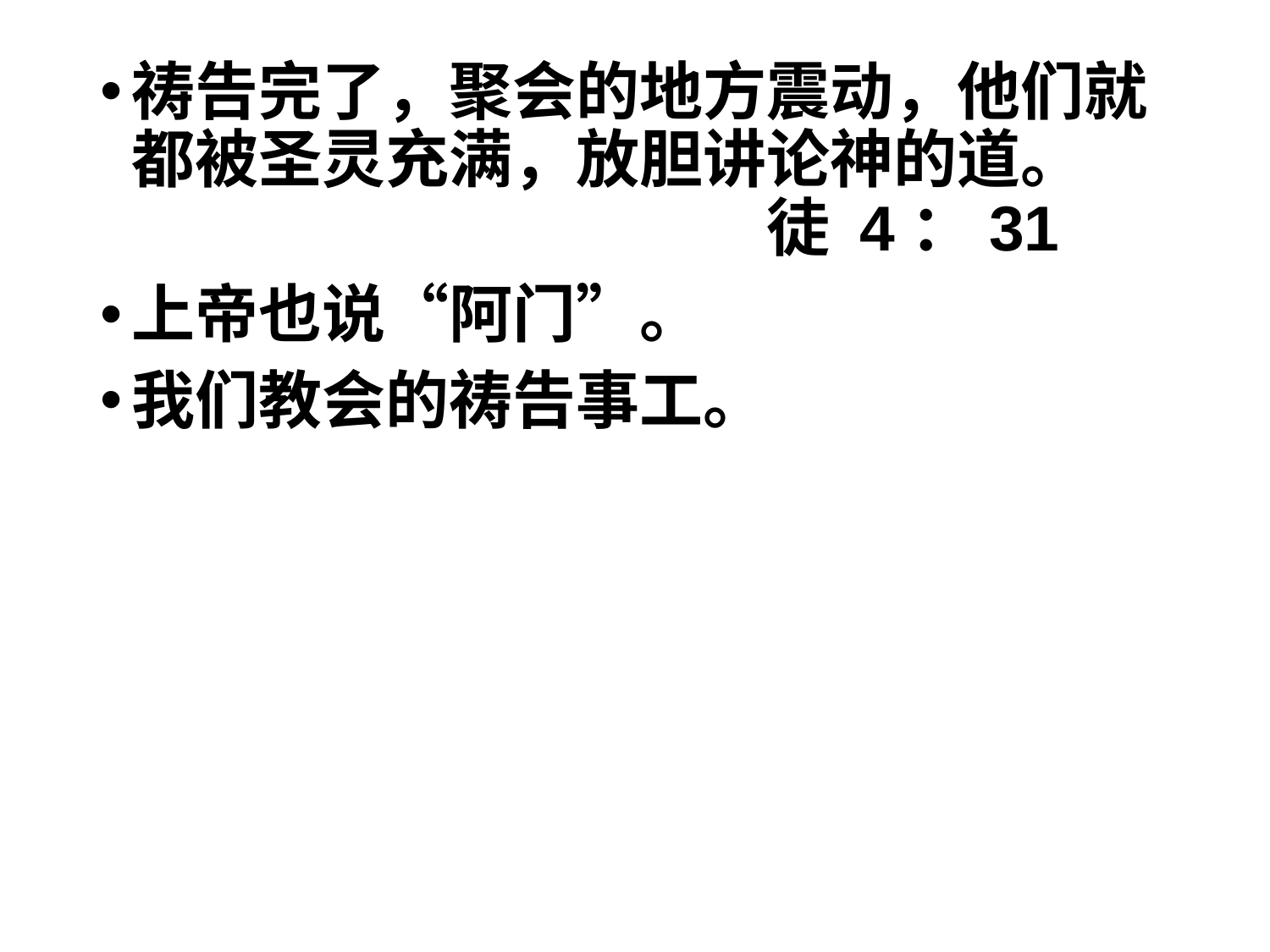

祷告完了，聚会的地方震动，他们就都被圣灵充满，放胆讲论神的道。						徒 4：31
上帝也说“阿门”。
我们教会的祷告事工。